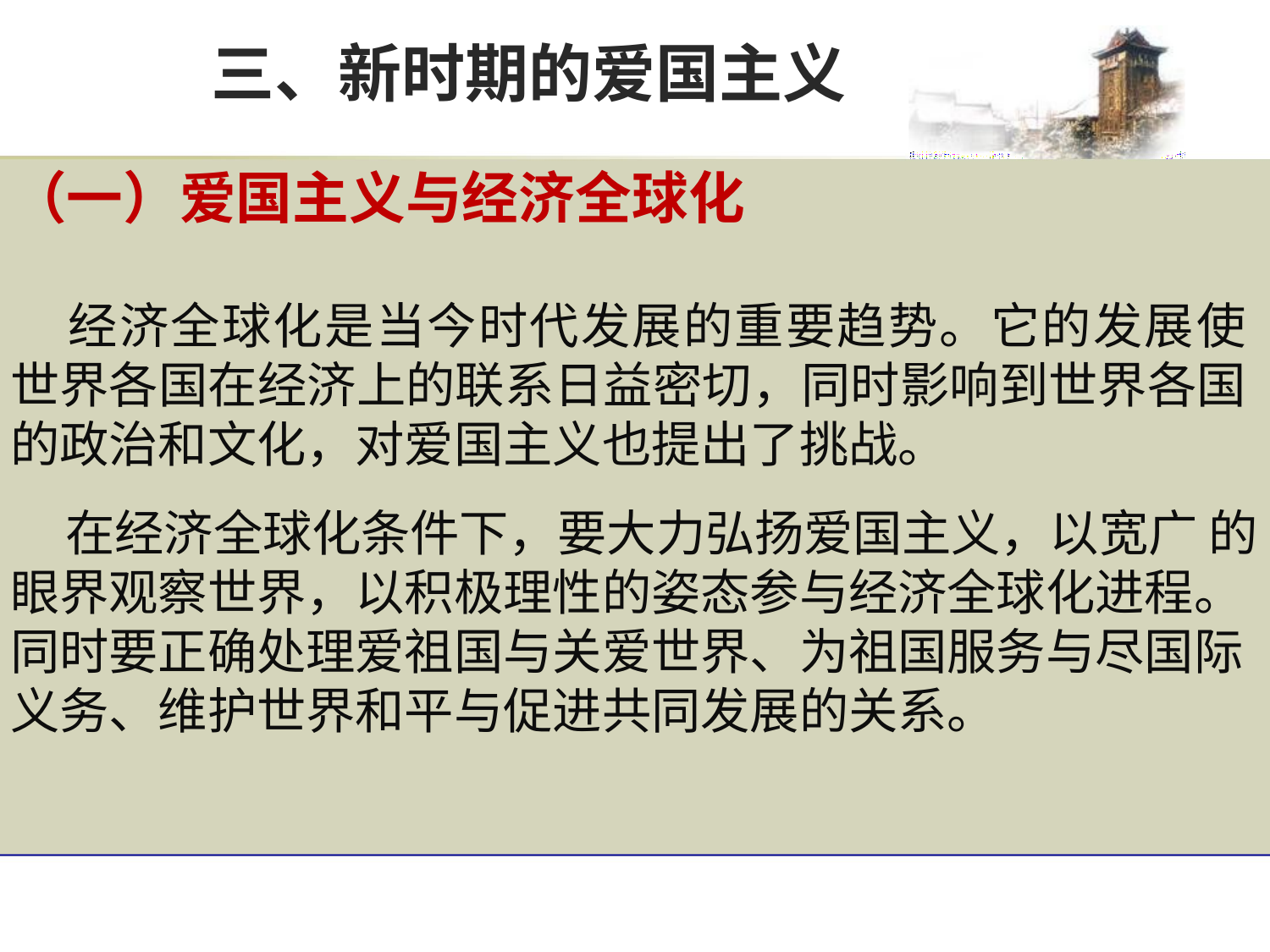

# 三、新时期的爱国主义

（一）爱国主义与经济全球化

    经济全球化是当今时代发展的重要趋势。它的发展使 世界各国在经济上的联系日益密切，同时影响到世界各国 的政治和文化，对爱国主义也提出了挑战。
    在经济全球化条件下，要大力弘扬爱国主义，以宽广 的眼界观察世界，以积极理性的姿态参与经济全球化进程。 同时要正确处理爱祖国与关爱世界、为祖国服务与尽国际 义务、维护世界和平与促进共同发展的关系。